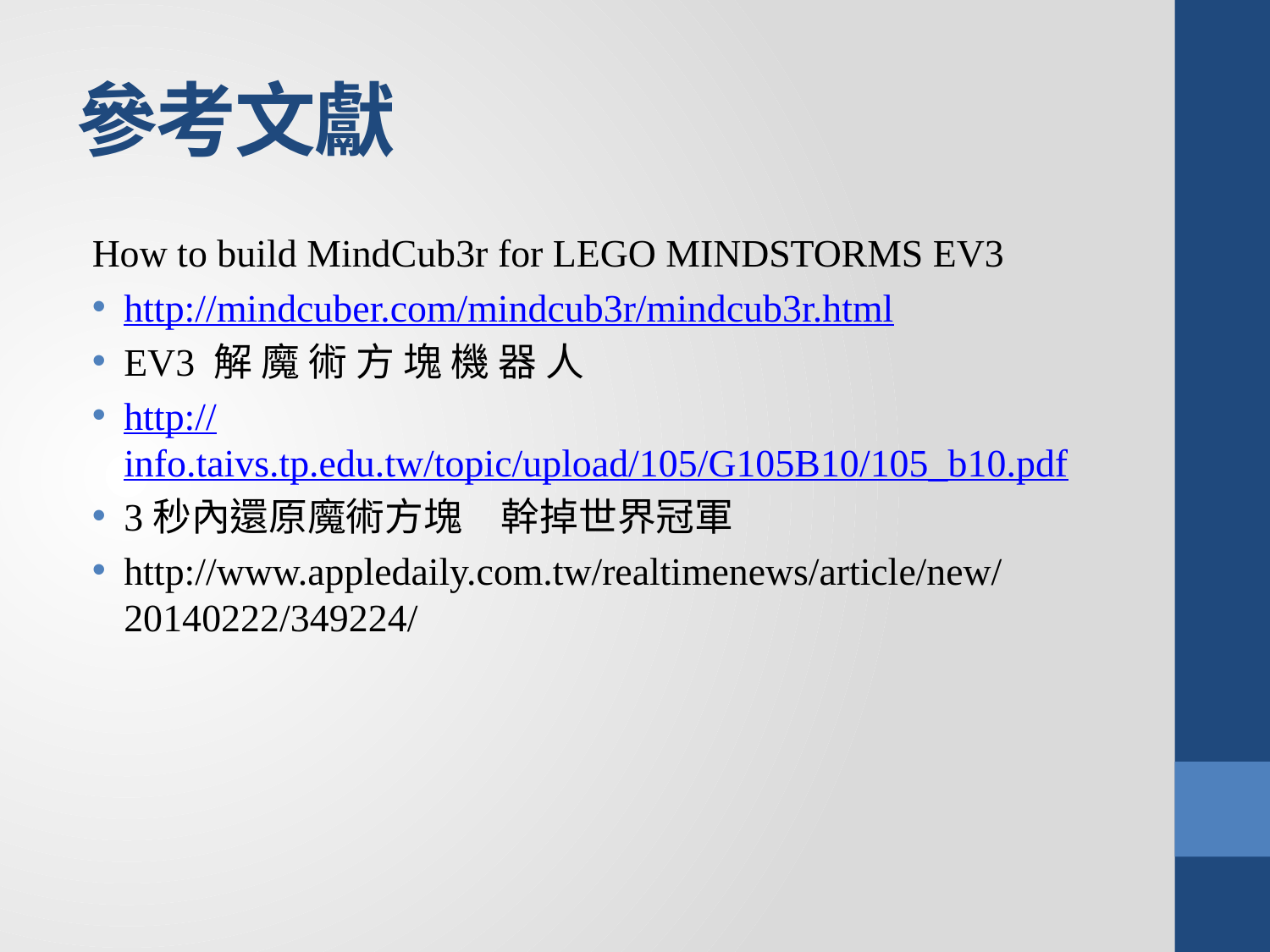

# 參考文獻
How to build MindCub3r for LEGO MINDSTORMS EV3
http://mindcuber.com/mindcub3r/mindcub3r.html
EV3 解 魔 術 方 塊 機 器 人
http://info.taivs.tp.edu.tw/topic/upload/105/G105B10/105_b10.pdf
3秒內還原魔術方塊　幹掉世界冠軍
http://www.appledaily.com.tw/realtimenews/article/new/20140222/349224/